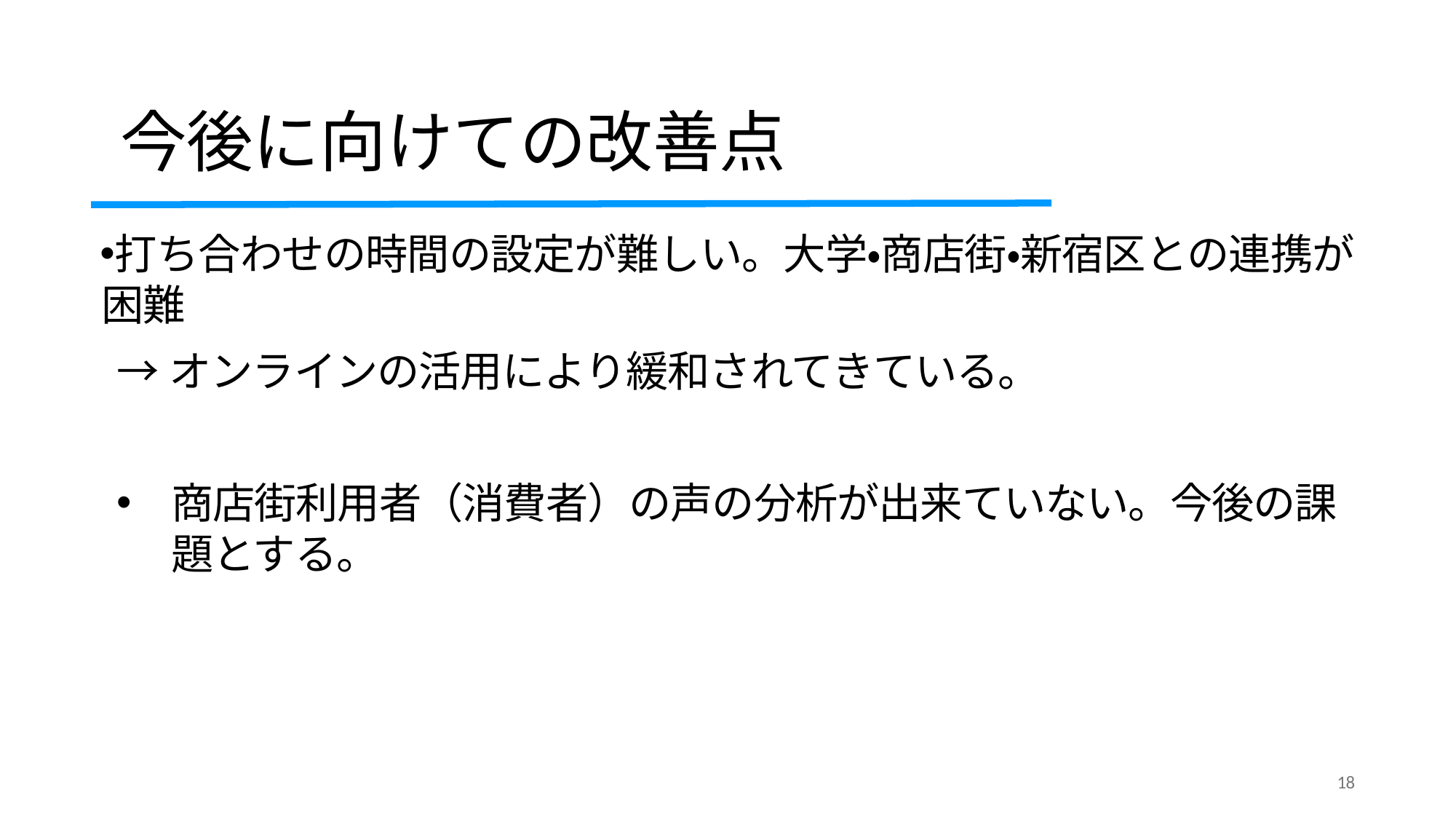

# 今後に向けての改善点

打ち合わせの時間の設定が難しい。大学・商店街・新宿区との連携が困難
→オンラインの活用により緩和されてきている。

商店街利用者（消費者）の声の分析が出来ていない。今後の課題とする。
18